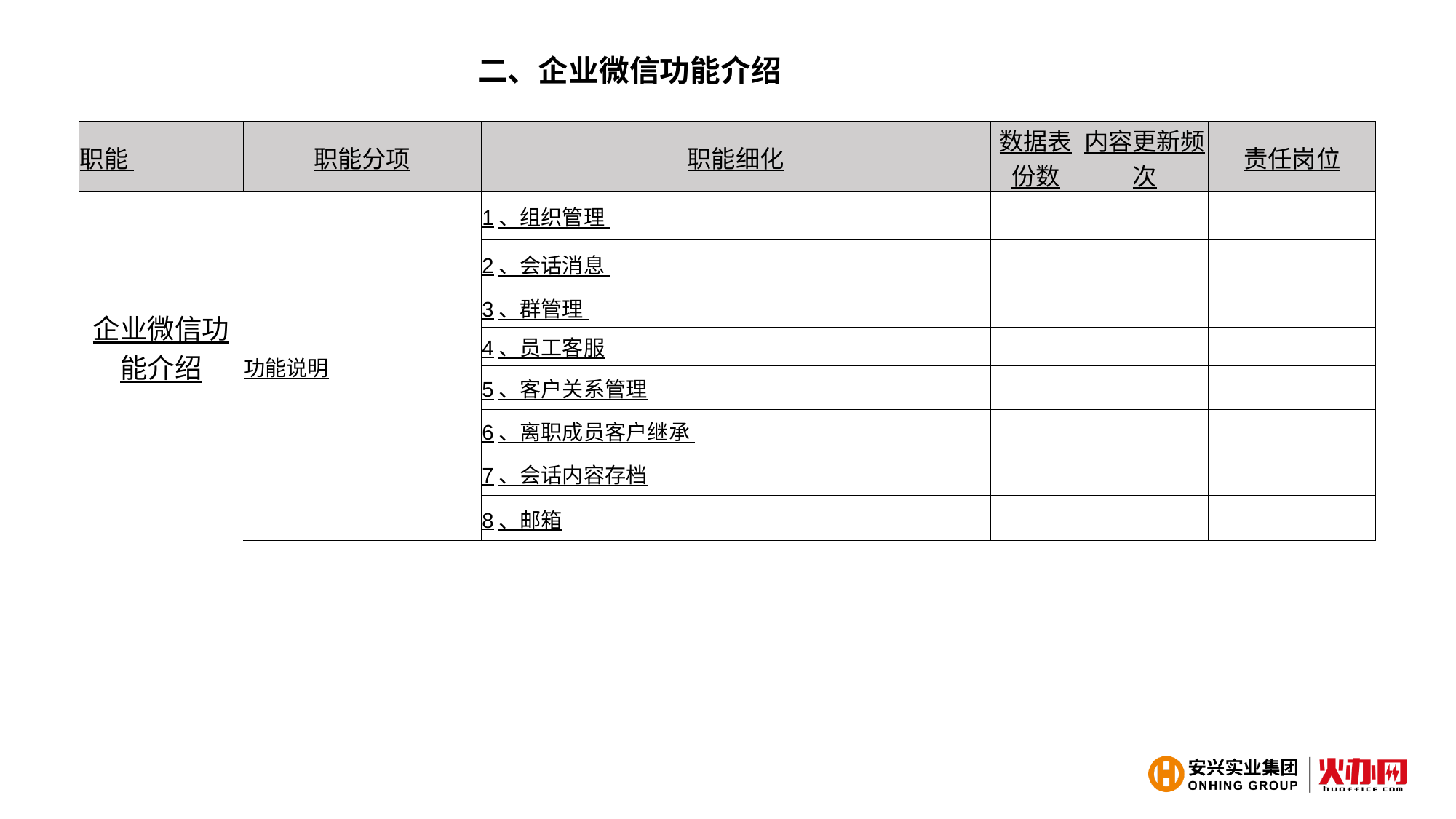

二、企业微信功能介绍
| 职能 | 职能分项 | 职能细化 | 数据表份数 | 内容更新频次 | 责任岗位 |
| --- | --- | --- | --- | --- | --- |
| 企业微信功能介绍 | 功能说明 | 1、组织管理 |  |  |  |
|  |  | 2、会话消息 |  |  |  |
|  |  | 3、群管理 |  |  |  |
|  |  | 4、员工客服 |  |  |  |
|  |  | 5、客户关系管理 |  |  |  |
|  |  | 6、离职成员客户继承 |  |  |  |
|  |  | 7、会话内容存档 |  |  |  |
|  |  | 8、邮箱 |  |  |  |